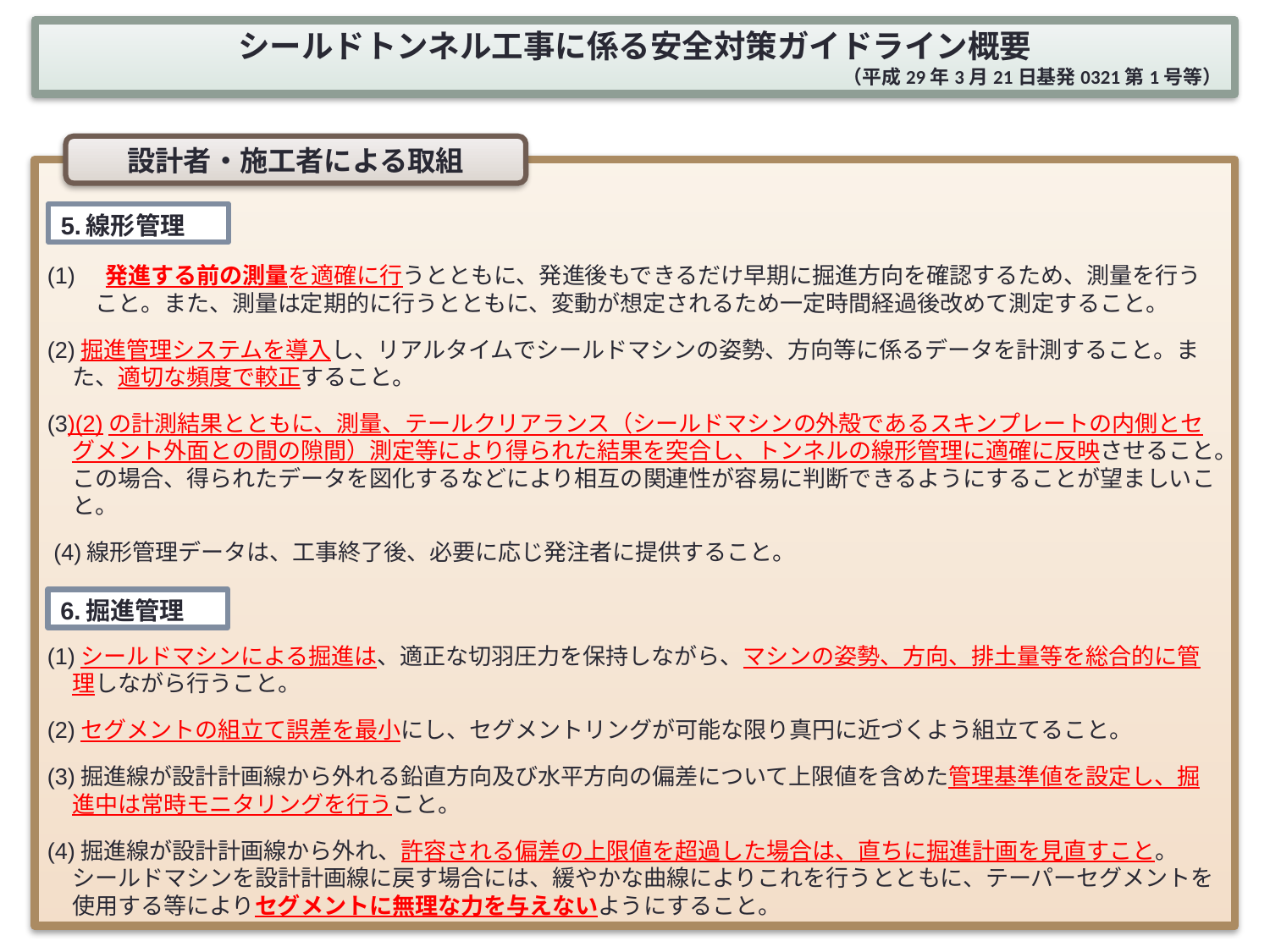

シールドトンネル工事に係る安全対策ガイドライン概要
（平成29年3月21日基発0321第1号等）
設計者・施工者による取組

 発進する前の測量を適確に行うとともに、発進後もできるだけ早期に掘進方向を確認するため、測量を行うこと。また、測量は定期的に行うとともに、変動が想定されるため一定時間経過後改めて測定すること。

(2)掘進管理システムを導入し、リアルタイムでシールドマシンの姿勢、方向等に係るデータを計測すること。また、適切な頻度で較正すること。

(3)(2)の計測結果とともに、測量、テールクリアランス（シールドマシンの外殻であるスキンプレートの内側とセグメント外面との間の隙間）測定等により得られた結果を突合し、トンネルの線形管理に適確に反映させること。この場合、得られたデータを図化するなどにより相互の関連性が容易に判断できるようにすることが望ましいこと。

 (4)線形管理データは、工事終了後、必要に応じ発注者に提供すること。

(1)シールドマシンによる掘進は、適正な切羽圧力を保持しながら、マシンの姿勢、方向、排土量等を総合的に管理しながら行うこと。

(2)セグメントの組立て誤差を最小にし、セグメントリングが可能な限り真円に近づくよう組立てること。

(3)掘進線が設計計画線から外れる鉛直方向及び水平方向の偏差について上限値を含めた管理基準値を設定し、掘進中は常時モニタリングを行うこと。

(4)掘進線が設計計画線から外れ、許容される偏差の上限値を超過した場合は、直ちに掘進計画を見直すこと。シールドマシンを設計計画線に戻す場合には、緩やかな曲線によりこれを行うとともに、テーパーセグメントを使用する等によりセグメントに無理な力を与えないようにすること。
5.	線形管理
6.	掘進管理
4
2.シールドマシン